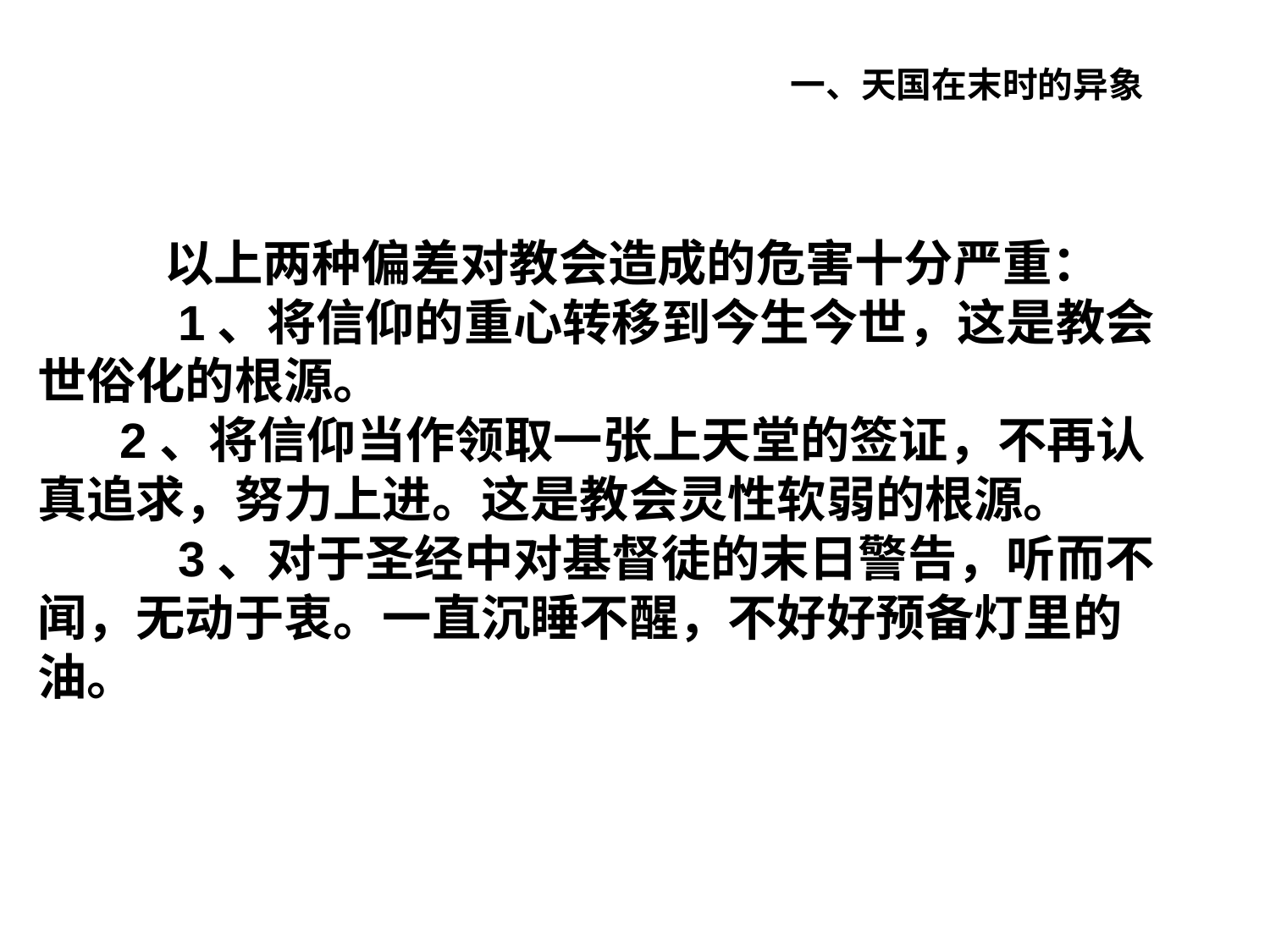

一、天国在末时的异象

	以上两种偏差对教会造成的危害十分严重：
	 1、将信仰的重心转移到今生今世，这是教会世俗化的根源。
      2、将信仰当作领取一张上天堂的签证，不再认真追求，努力上进。这是教会灵性软弱的根源。
	 3、对于圣经中对基督徒的末日警告，听而不闻，无动于衷。一直沉睡不醒，不好好预备灯里的油。